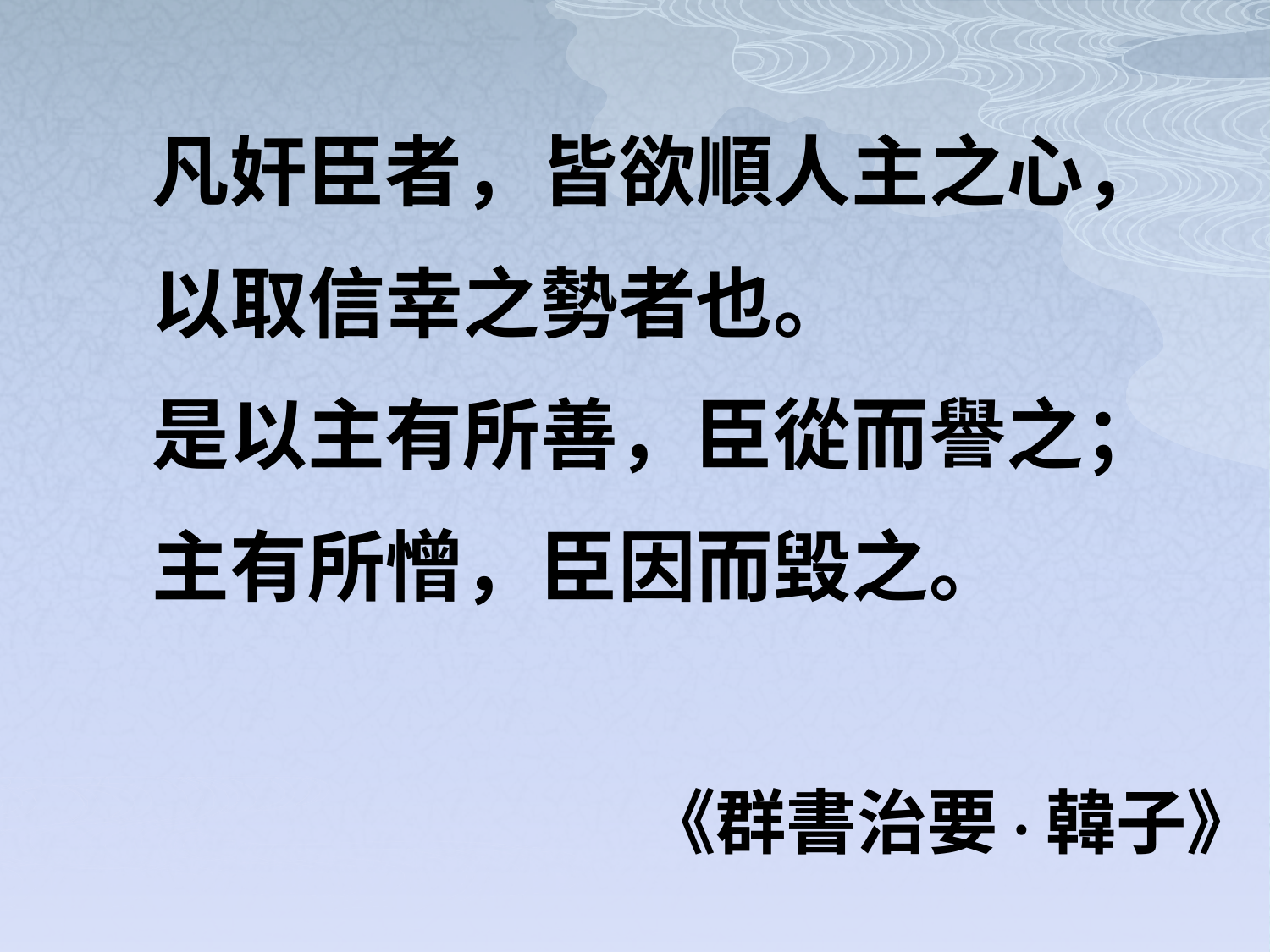

凡奸臣者，皆欲順人主之心，
以取信幸之勢者也。
是以主有所善，臣從而譽之；
主有所憎，臣因而毀之。

《群書治要·韓子》